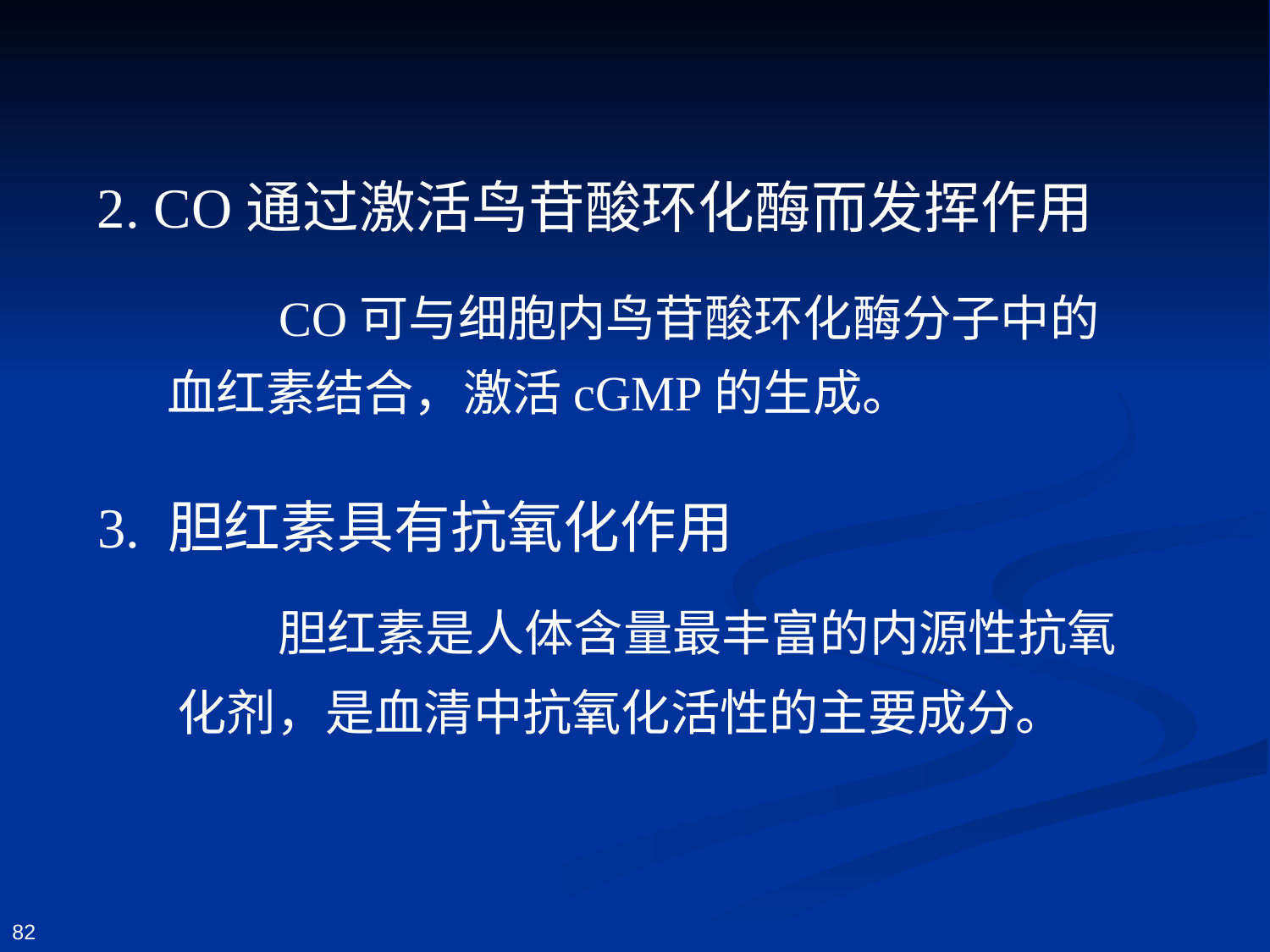

2. CO通过激活鸟苷酸环化酶而发挥作用
CO可与细胞内鸟苷酸环化酶分子中的血红素结合，激活cGMP的生成。
3. 胆红素具有抗氧化作用
胆红素是人体含量最丰富的内源性抗氧化剂，是血清中抗氧化活性的主要成分。
82